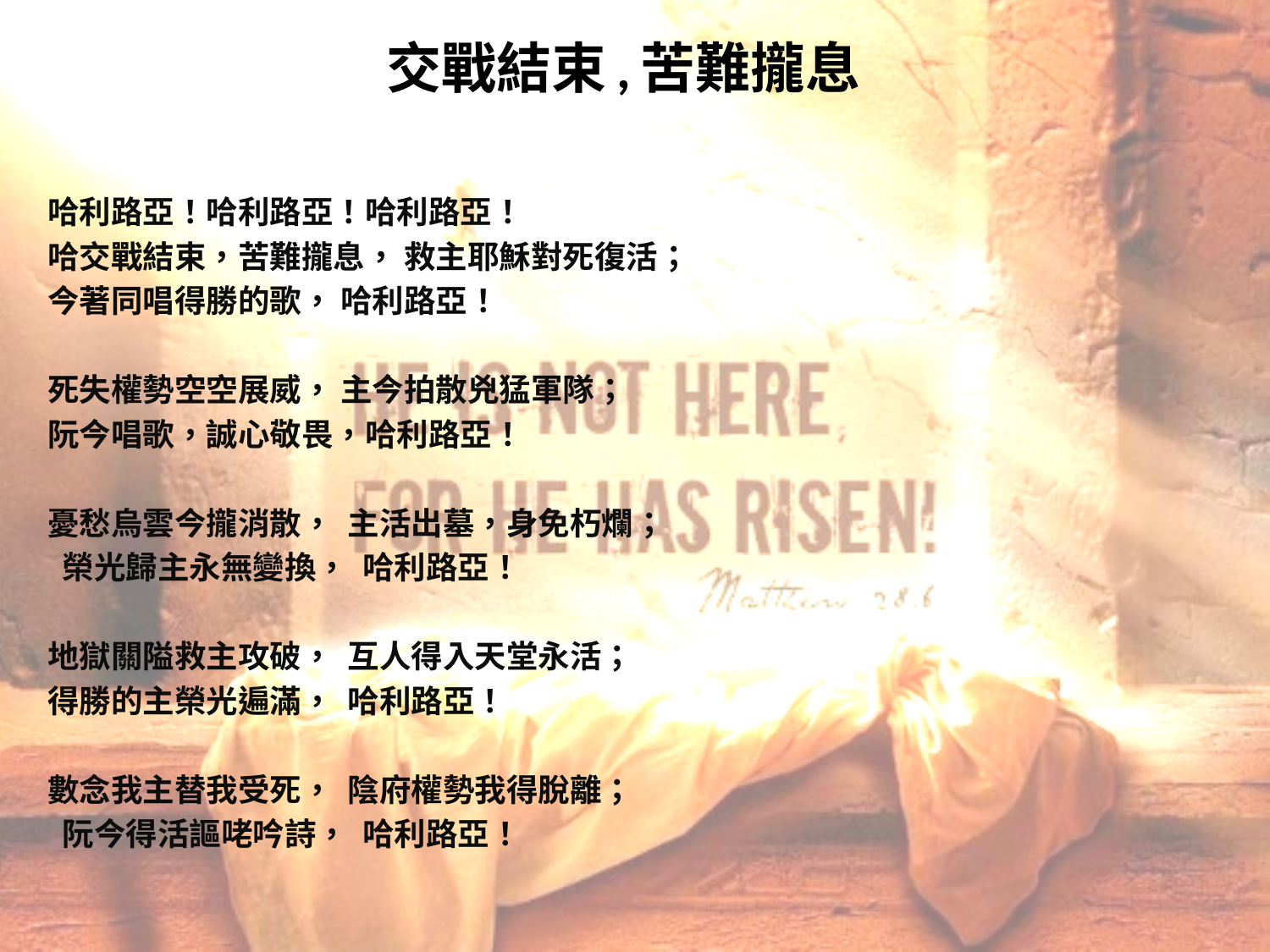

# 交戰結束,苦難攏息
哈利路亞！哈利路亞！哈利路亞！
哈交戰結束，苦難攏息， 救主耶穌對死復活；
今著同唱得勝的歌， 哈利路亞！

死失權勢空空展威， 主今拍散兇猛軍隊；
阮今唱歌，誠心敬畏，哈利路亞！

憂愁烏雲今攏消散，  主活出墓，身免朽爛；
 榮光歸主永無變換，  哈利路亞！

地獄關隘救主攻破，  互人得入天堂永活；
得勝的主榮光遍滿，  哈利路亞！

數念我主替我受死，  陰府權勢我得脫離；
 阮今得活謳咾吟詩，  哈利路亞！